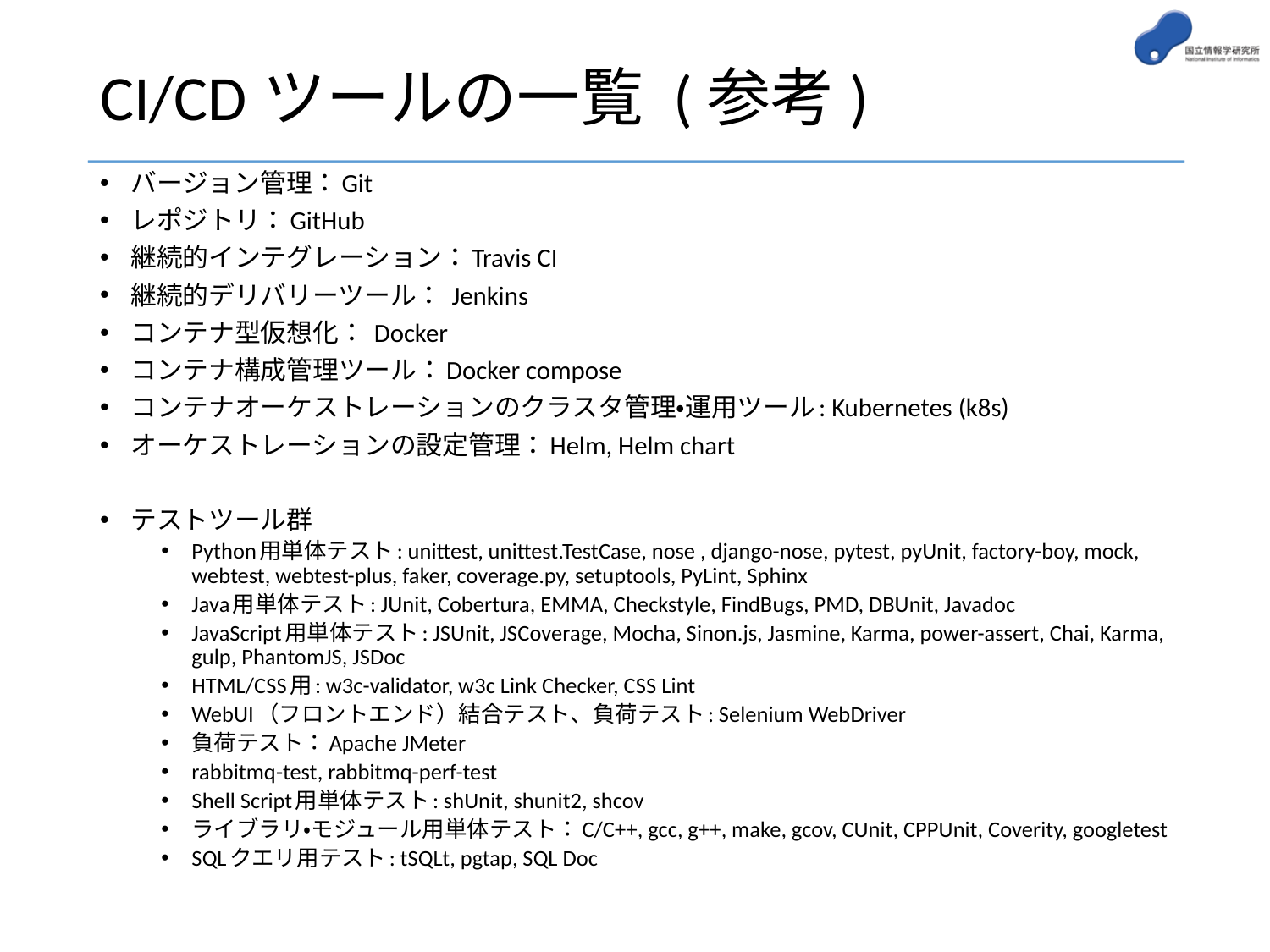

# CI/CDツールの一覧 (参考)
バージョン管理：Git
レポジトリ：GitHub
継続的インテグレーション：Travis CI
継続的デリバリーツール： Jenkins
コンテナ型仮想化： Docker
コンテナ構成管理ツール：Docker compose
コンテナオーケストレーションのクラスタ管理・運用ツール: Kubernetes (k8s)
オーケストレーションの設定管理：Helm, Helm chart

テストツール群
Python用単体テスト: unittest, unittest.TestCase, nose , django-nose, pytest, pyUnit, factory-boy, mock, webtest, webtest-plus, faker, coverage.py, setuptools, PyLint, Sphinx
Java用単体テスト: JUnit, Cobertura, EMMA, Checkstyle, FindBugs, PMD, DBUnit, Javadoc
JavaScript用単体テスト: JSUnit, JSCoverage, Mocha, Sinon.js, Jasmine, Karma, power-assert, Chai, Karma, gulp, PhantomJS, JSDoc
HTML/CSS用: w3c-validator, w3c Link Checker, CSS Lint
WebUI（フロントエンド）結合テスト、負荷テスト: Selenium WebDriver
負荷テスト：Apache JMeter
rabbitmq-test, rabbitmq-perf-test
Shell Script用単体テスト: shUnit, shunit2, shcov
ライブラリ・モジュール用単体テスト：C/C++, gcc, g++, make, gcov, CUnit, CPPUnit, Coverity, googletest
SQLクエリ用テスト: tSQLt, pgtap, SQL Doc